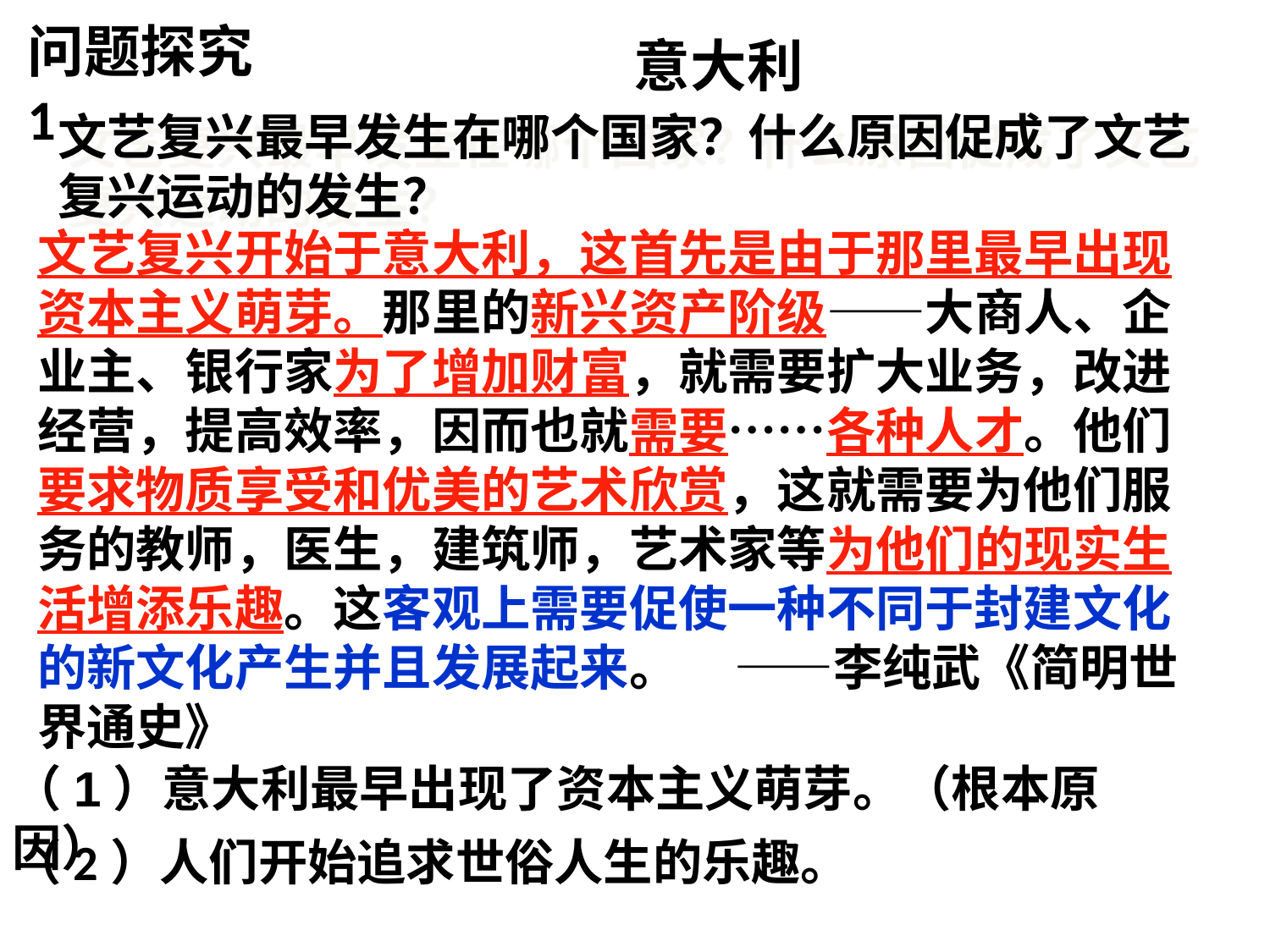

问题探究1
意大利
文艺复兴最早发生在哪个国家？什么原因促成了文艺复兴运动的发生？
文艺复兴开始于意大利，这首先是由于那里最早出现资本主义萌芽。那里的新兴资产阶级——大商人、企业主、银行家为了增加财富，就需要扩大业务，改进经营，提高效率，因而也就需要……各种人才。他们要求物质享受和优美的艺术欣赏，这就需要为他们服务的教师，医生，建筑师，艺术家等为他们的现实生活增添乐趣。这客观上需要促使一种不同于封建文化的新文化产生并且发展起来。     ——李纯武《简明世界通史》
（1）意大利最早出现了资本主义萌芽。（根本原因）
（2）人们开始追求世俗人生的乐趣。